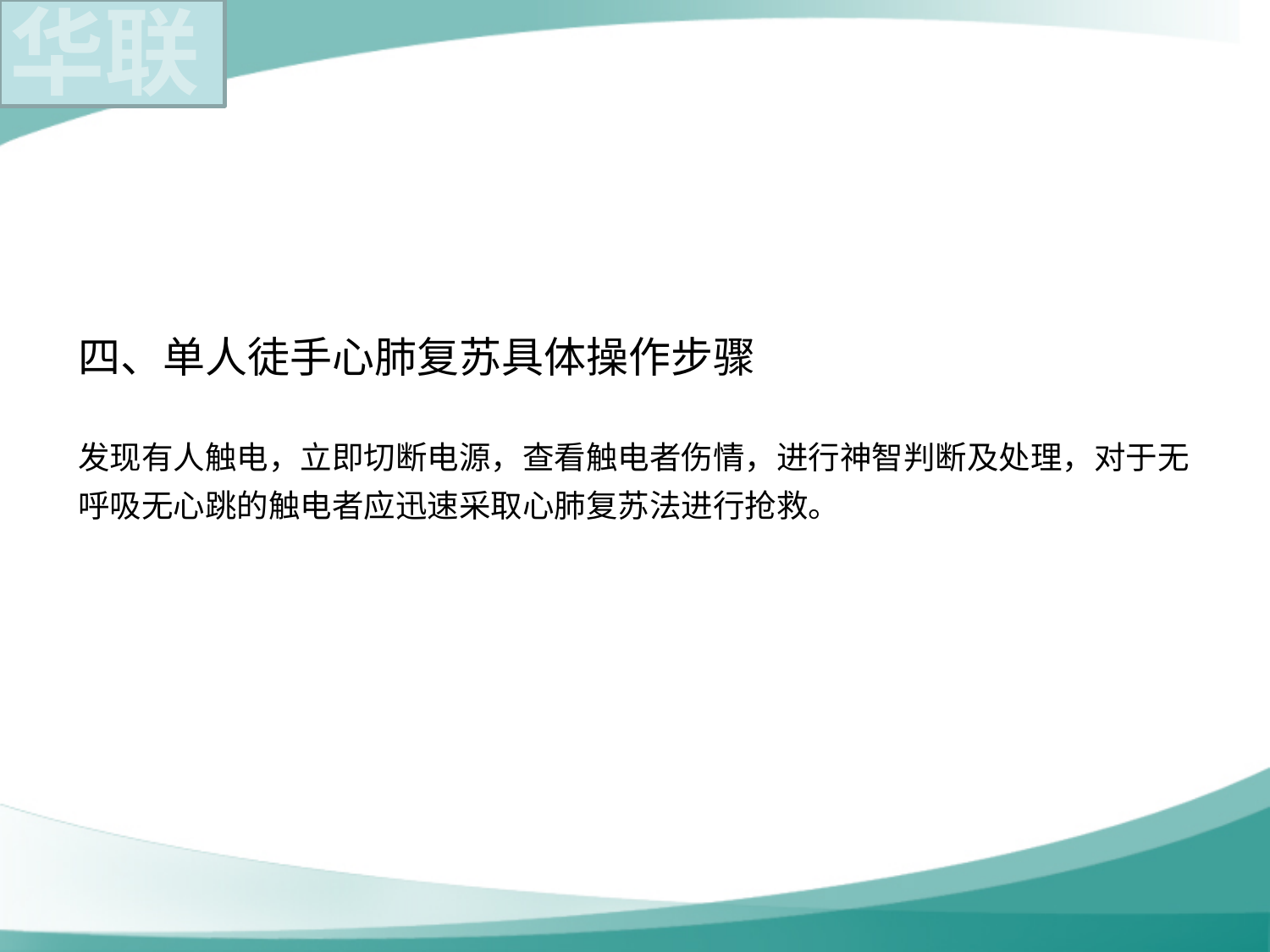

四、单人徒手心肺复苏具体操作步骤
发现有人触电，立即切断电源，查看触电者伤情，进行神智判断及处理，对于无呼吸无心跳的触电者应迅速采取心肺复苏法进行抢救。